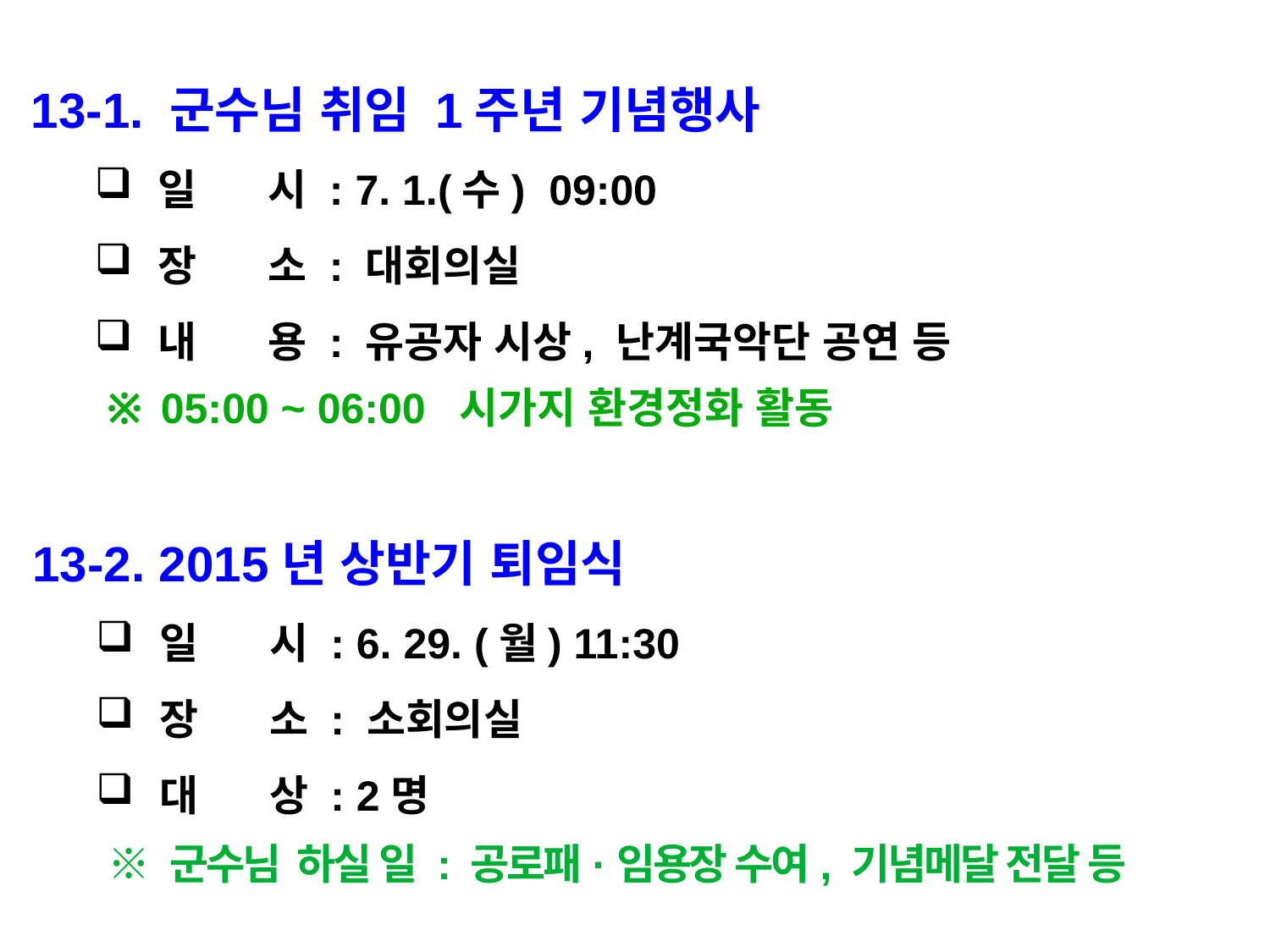

13-1. 군수님 취임 1주년 기념행사
일      시 : 7. 1.(수)  09:00
장      소 : 대회의실
내      용 : 유공자 시상, 난계국악단 공연 등
 ※ 05:00 ~ 06:00  시가지 환경정화 활동

13-2. 2015년 상반기 퇴임식
일      시 : 6. 29. (월) 11:30
장      소 : 소회의실
대      상 : 2명
 ※ 군수님  하실 일 : 공로패·임용장 수여, 기념메달 전달 등